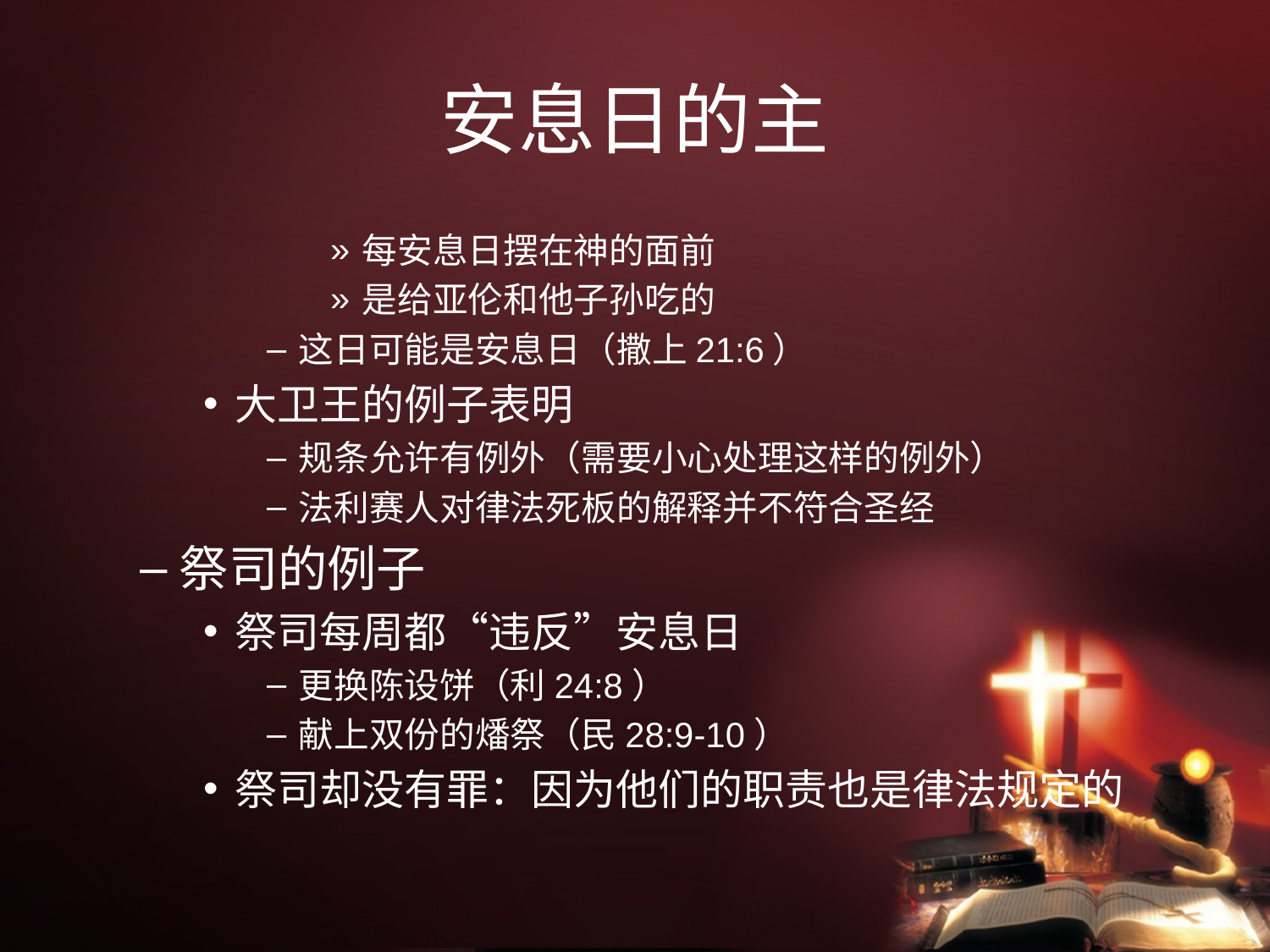

# 安息日的主
每安息日摆在神的面前
是给亚伦和他子孙吃的
这日可能是安息日（撒上21:6）
大卫王的例子表明
规条允许有例外（需要小心处理这样的例外）
法利赛人对律法死板的解释并不符合圣经
祭司的例子
祭司每周都“违反”安息日
更换陈设饼（利24:8）
献上双份的燔祭（民28:9-10）
祭司却没有罪：因为他们的职责也是律法规定的